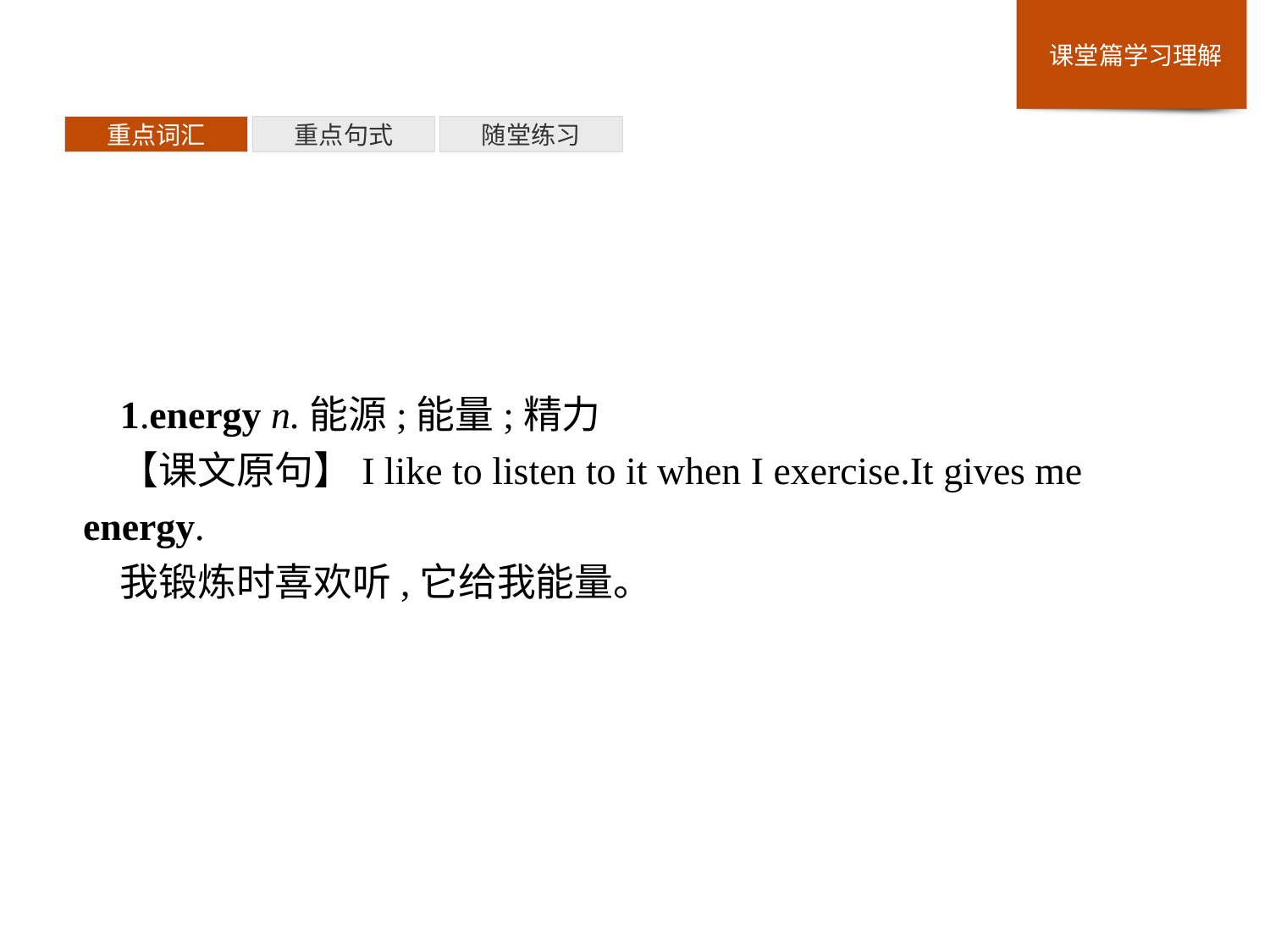

重点词汇
重点句式
随堂练习
1.energy n.能源;能量;精力
【课文原句】I like to listen to it when I exercise.It gives me energy.
我锻炼时喜欢听,它给我能量。